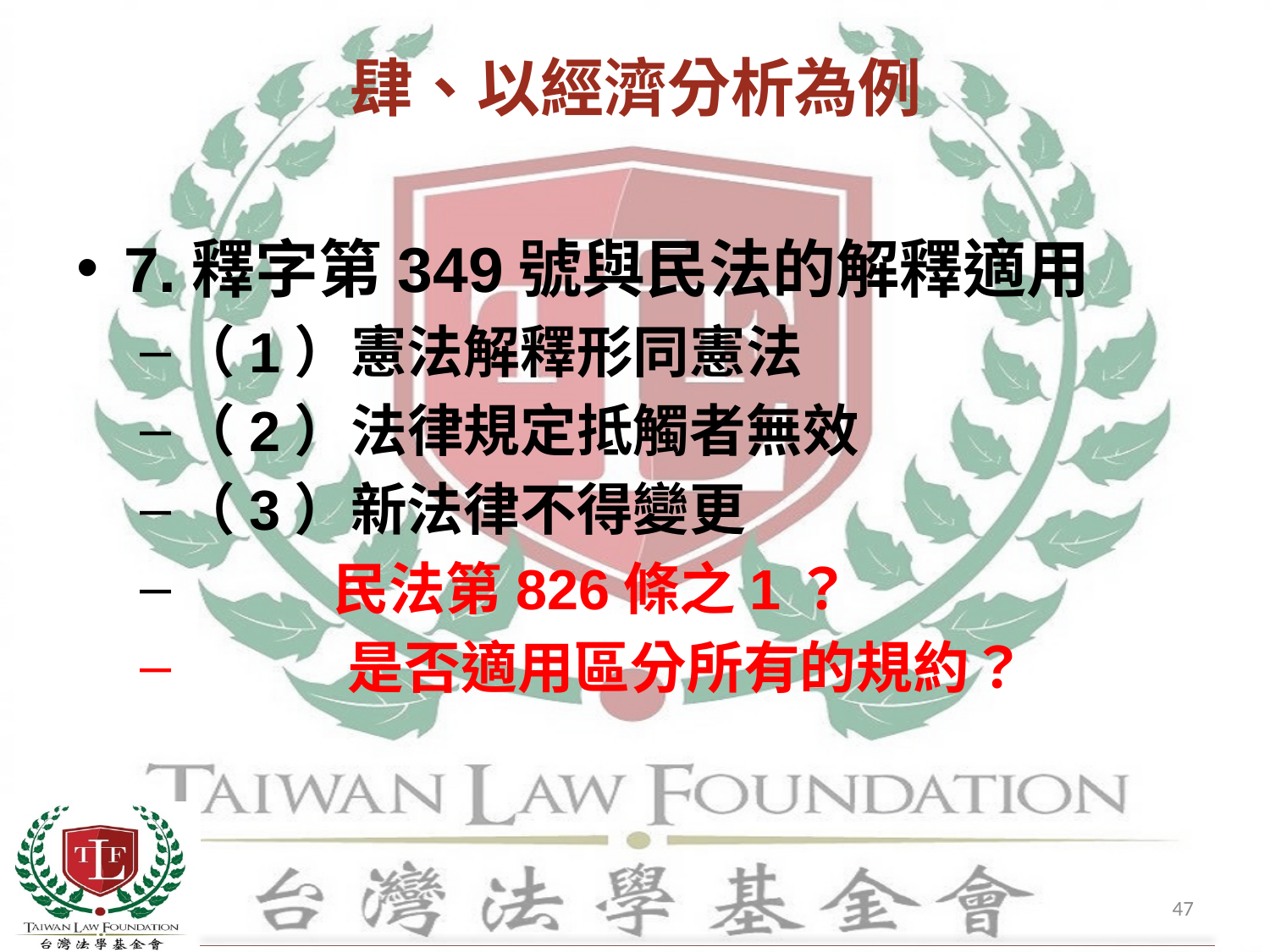

# 肆、以經濟分析為例
7.釋字第349號與民法的解釋適用
（1）憲法解釋形同憲法
（2）法律規定抵觸者無效
（3）新法律不得變更
    	 民法第826條之1？
            是否適用區分所有的規約？

47